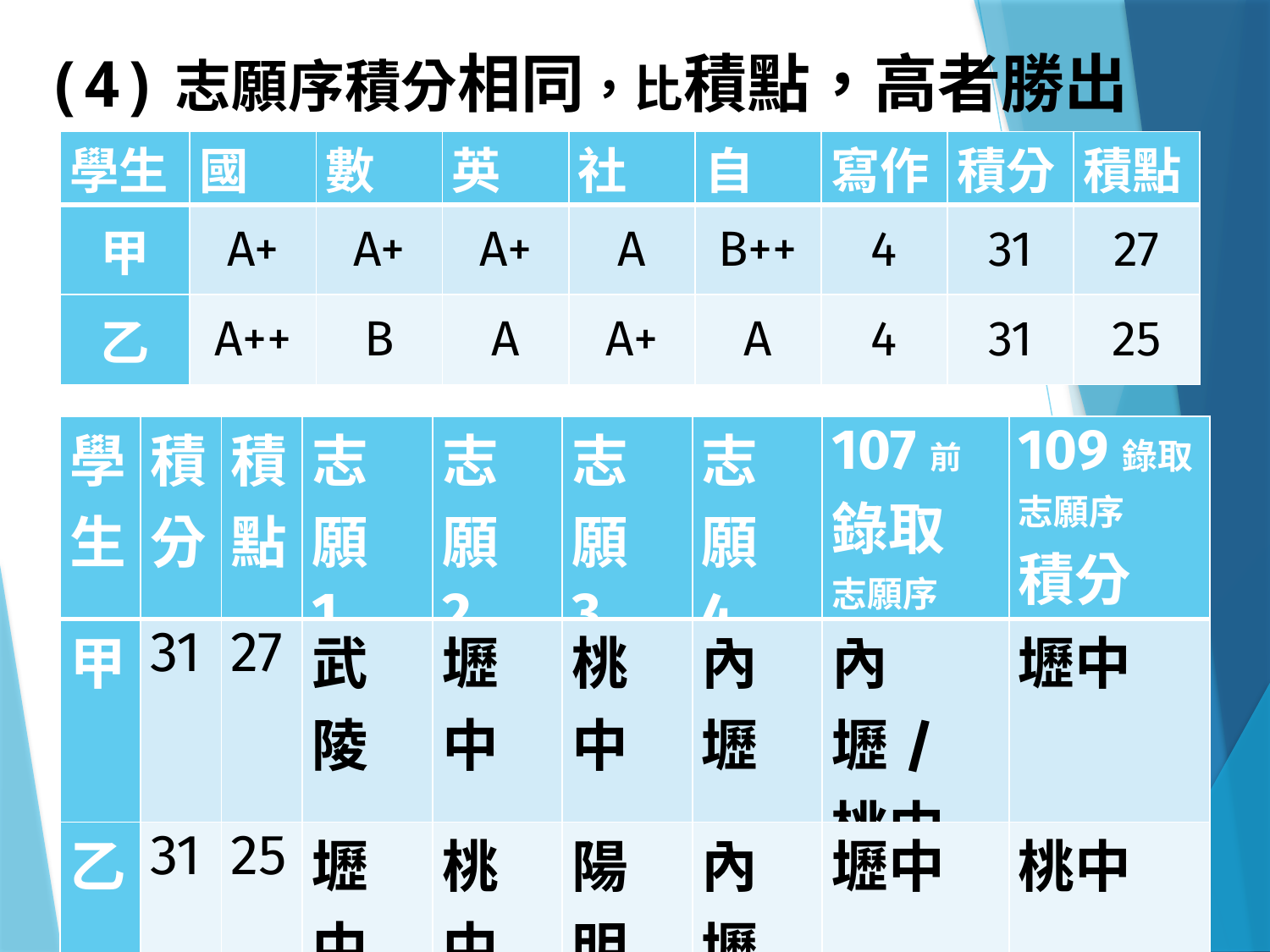

(4)志願序積分相同，比積點，高者勝出
| 學生 | 國 | 數 | 英 | 社 | 自 | 寫作 | 積分 | 積點 |
| --- | --- | --- | --- | --- | --- | --- | --- | --- |
| 甲 | A+ | A+ | A+ | A | B++ | 4 | 31 | 27 |
| 乙 | A++ | B | A | A+ | A | 4 | 31 | 25 |
| 學生 | 積分 | 積點 | 志願 1 | 志願 2 | 志願 3 | 志願 4 | 107前 錄取 志願序 | 109錄取 志願序 積分 |
| --- | --- | --- | --- | --- | --- | --- | --- | --- |
| 甲 | 31 | 27 | 武陵 | 壢中 | 桃中 | 內壢 | 內壢/桃中 | 壢中 |
| 乙 | 31 | 25 | 壢中 | 桃中 | 陽明 | 內壢 | 壢中 | 桃中 |